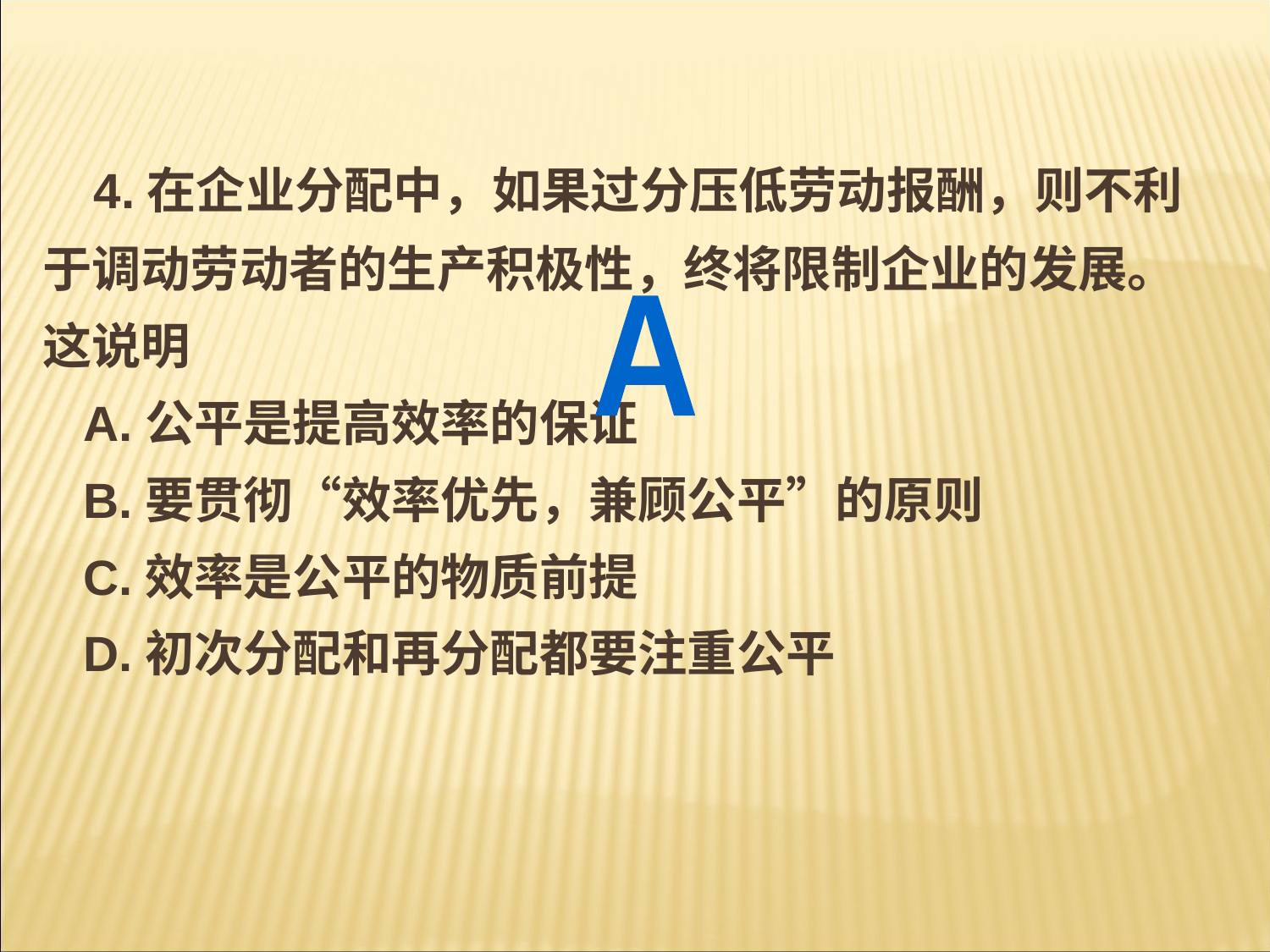

4.在企业分配中，如果过分压低劳动报酬，则不利于调动劳动者的生产积极性，终将限制企业的发展。这说明
   A.公平是提高效率的保证
   B.要贯彻“效率优先，兼顾公平”的原则
   C.效率是公平的物质前提
   D.初次分配和再分配都要注重公平
A